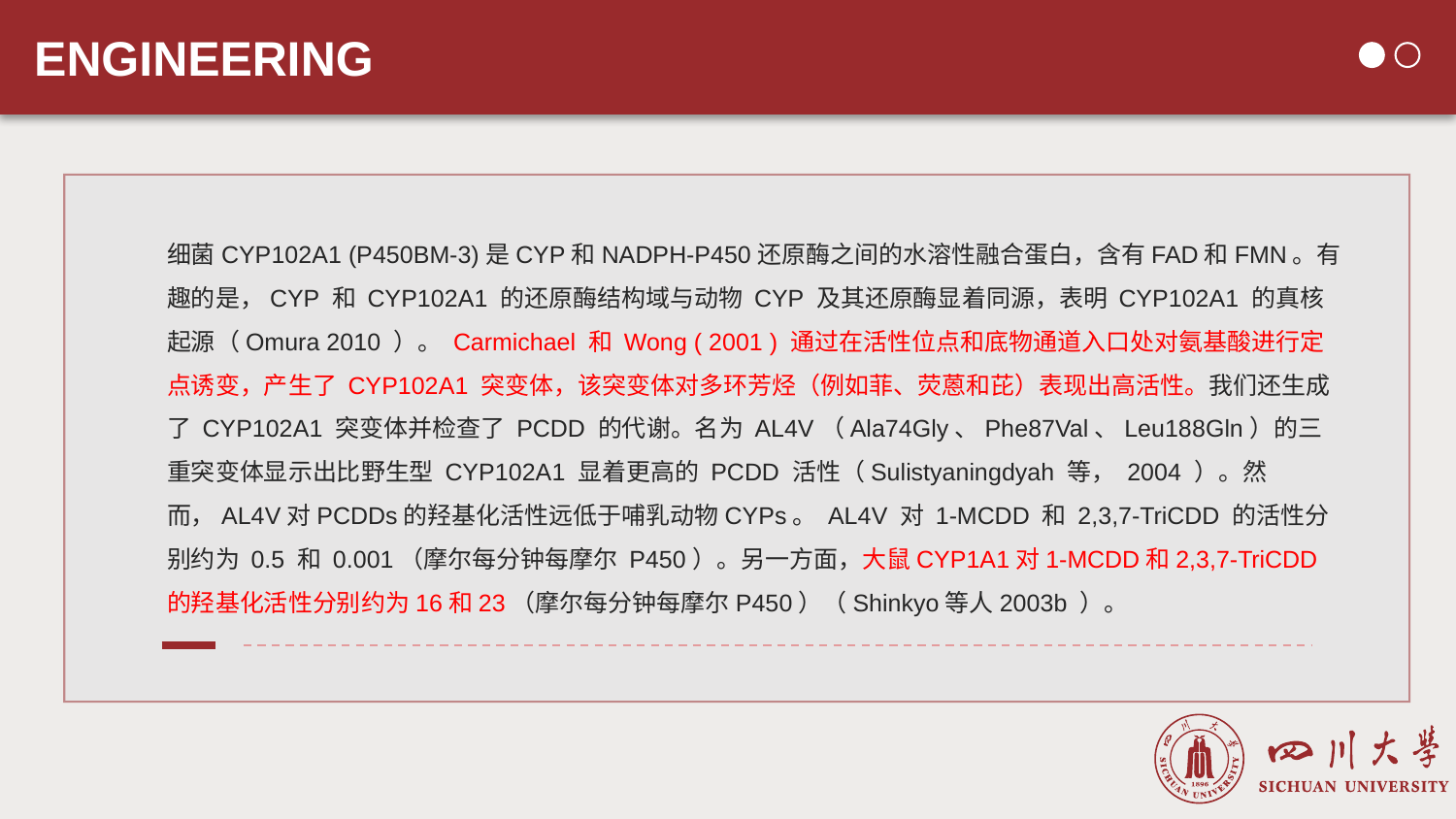

ENGINEERING

细菌CYP102A1 (P450BM-3)是CYP和NADPH-P450还原酶之间的水溶性融合蛋白，含有FAD和FMN。有趣的是，CYP 和 CYP102A1 的还原酶结构域与动物 CYP 及其还原酶显着同源，表明 CYP102A1 的真核起源（Omura 2010 ）。 Carmichael 和 Wong ( 2001 ) 通过在活性位点和底物通道入口处对氨基酸进行定点诱变，产生了 CYP102A1 突变体，该突变体对多环芳烃（例如菲、荧蒽和芘）表现出高活性。我们还生成了 CYP102A1 突变体并检查了 PCDD 的代谢。名为 AL4V（Ala74Gly、Phe87Val、Leu188Gln）的三重突变体显示出比野生型 CYP102A1 显着更高的 PCDD 活性（Sulistyaningdyah 等， 2004 ）。然而，AL4V对PCDDs的羟基化活性远低于哺乳动物CYPs。 AL4V 对 1-MCDD 和 2,3,7-TriCDD 的活性分别约为 0.5 和 0.001（摩尔每分钟每摩尔 P450）。另一方面，大鼠CYP1A1对1-MCDD和2,3,7-TriCDD的羟基化活性分别约为16和23（摩尔每分钟每摩尔P450）（Shinkyo等人2003b ）。